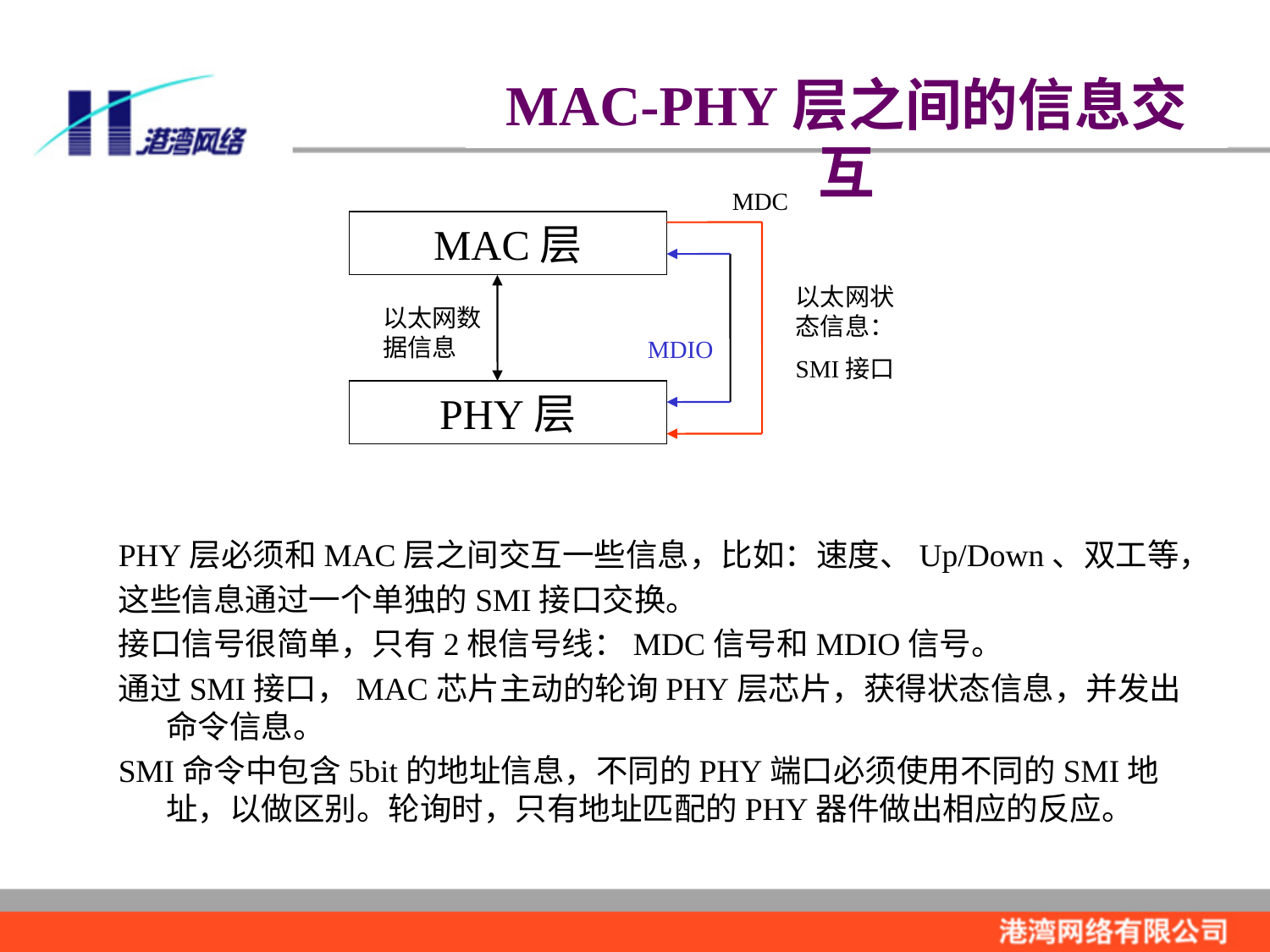

MAC-PHY层之间的信息交互
MDC
MAC层

以太网状态信息：
SMI接口
以太网数据信息
MDIO
PHY层

PHY层必须和MAC层之间交互一些信息，比如：速度、Up/Down、双工等，
这些信息通过一个单独的SMI接口交换。
接口信号很简单，只有2根信号线：MDC信号和MDIO信号。
通过SMI接口，MAC芯片主动的轮询PHY层芯片，获得状态信息，并发出命令信息。
SMI命令中包含5bit的地址信息，不同的PHY端口必须使用不同的SMI地址，以做区别。轮询时，只有地址匹配的PHY器件做出相应的反应。